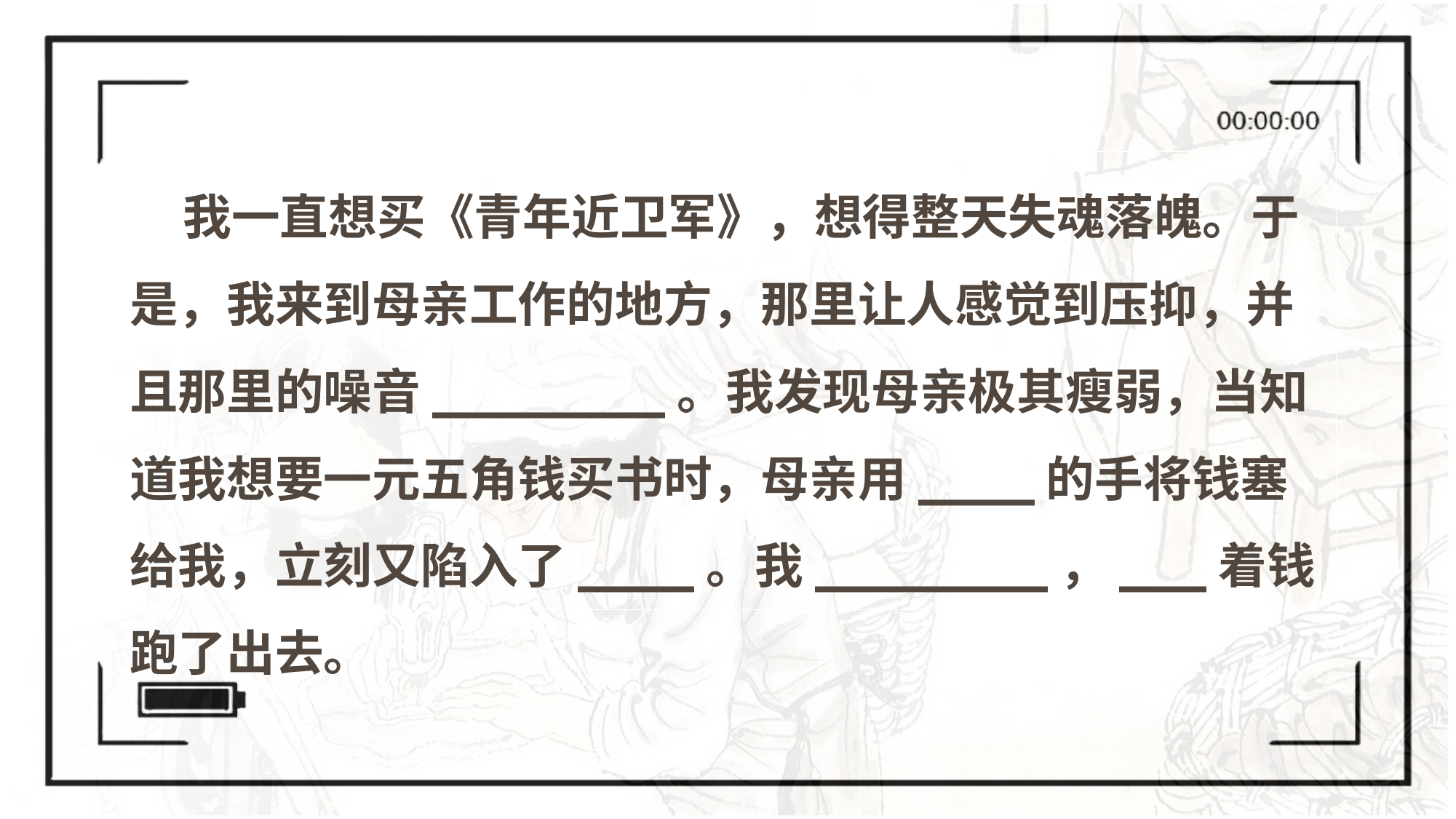

我一直想买《青年近卫军》，想得整天失魂落魄。于是，我来到母亲工作的地方，那里让人感觉到压抑，并且那里的噪音________。我发现母亲极其瘦弱，当知道我想要一元五角钱买书时，母亲用____的手将钱塞给我，立刻又陷入了____。我________，___着钱跑了出去。